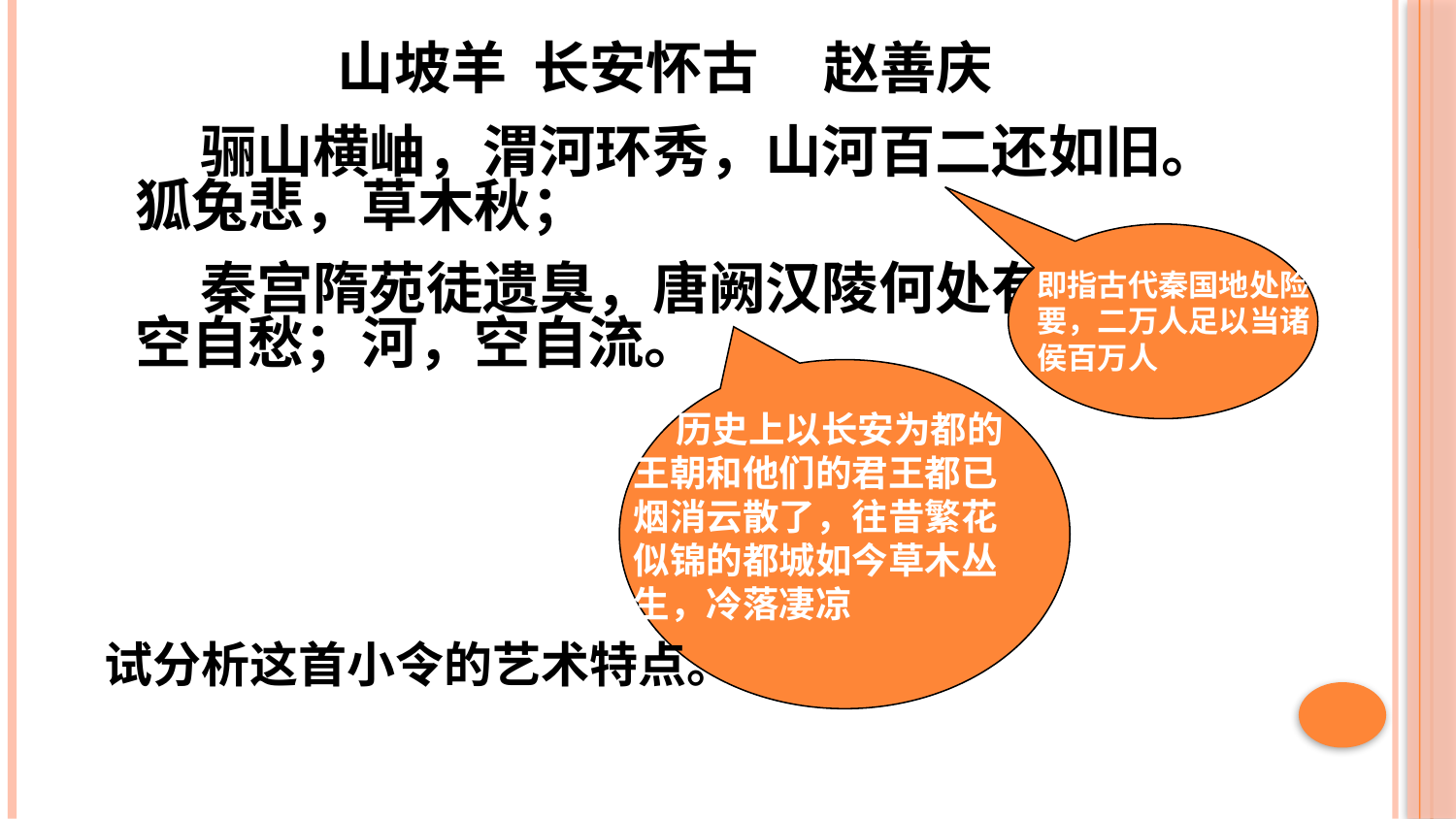

山坡羊  长安怀古     赵善庆
    骊山横岫，渭河环秀，山河百二还如旧。狐兔悲，草木秋；
    秦宫隋苑徒遗臭，唐阙汉陵何处有？山，空自愁；河，空自流。

即指古代秦国地处险要，二万人足以当诸侯百万人

    历史上以长安为都的王朝和他们的君王都已烟消云散了，往昔繁花似锦的都城如今草木丛生，冷落凄凉

试分析这首小令的艺术特点。